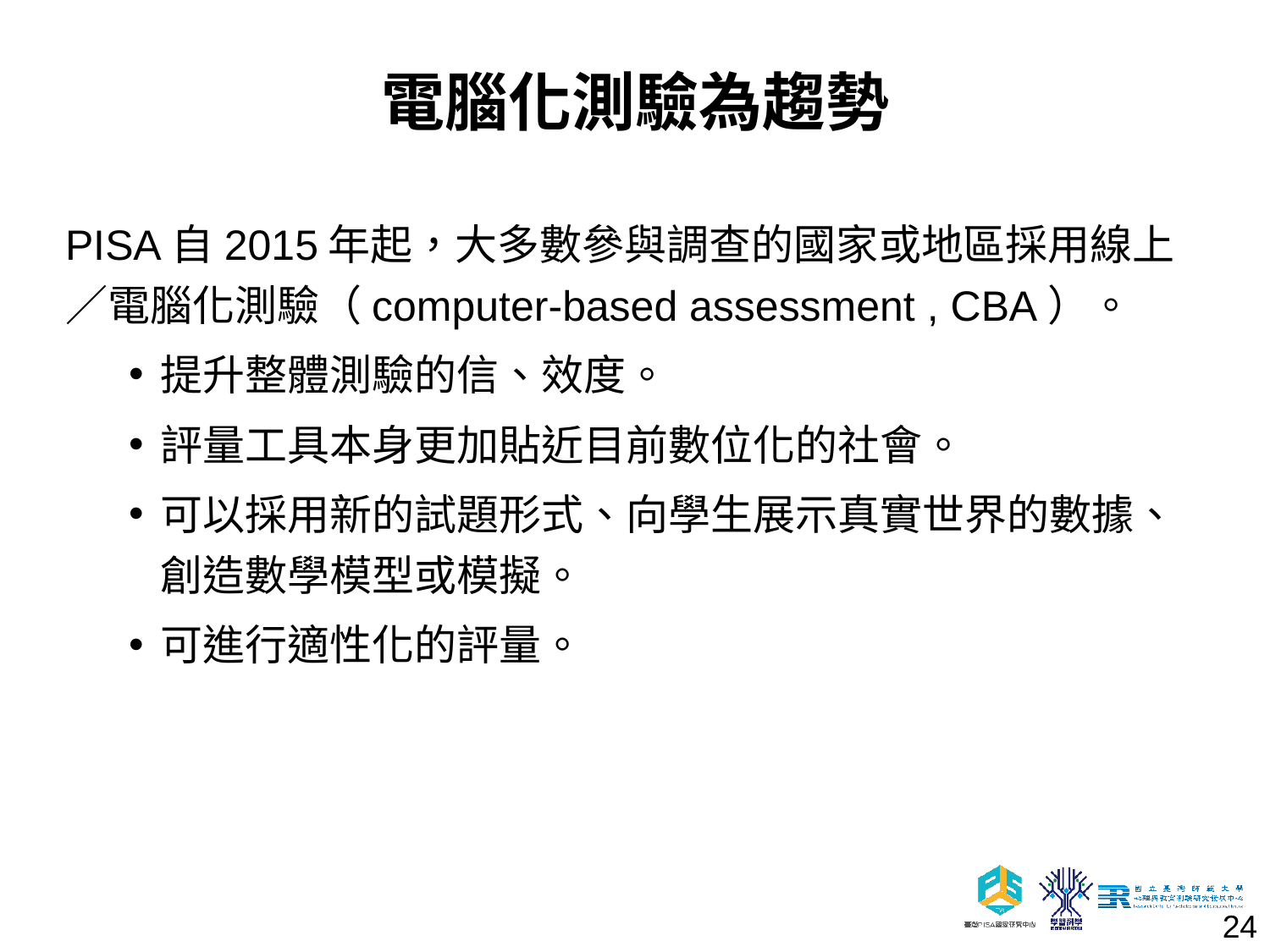

# 電腦化測驗為趨勢
PISA自2015年起，大多數參與調查的國家或地區採用線上／電腦化測驗（computer-based assessment , CBA）。
提升整體測驗的信、效度。
評量工具本身更加貼近目前數位化的社會。
可以採用新的試題形式、向學生展示真實世界的數據、創造數學模型或模擬。
可進行適性化的評量。
24